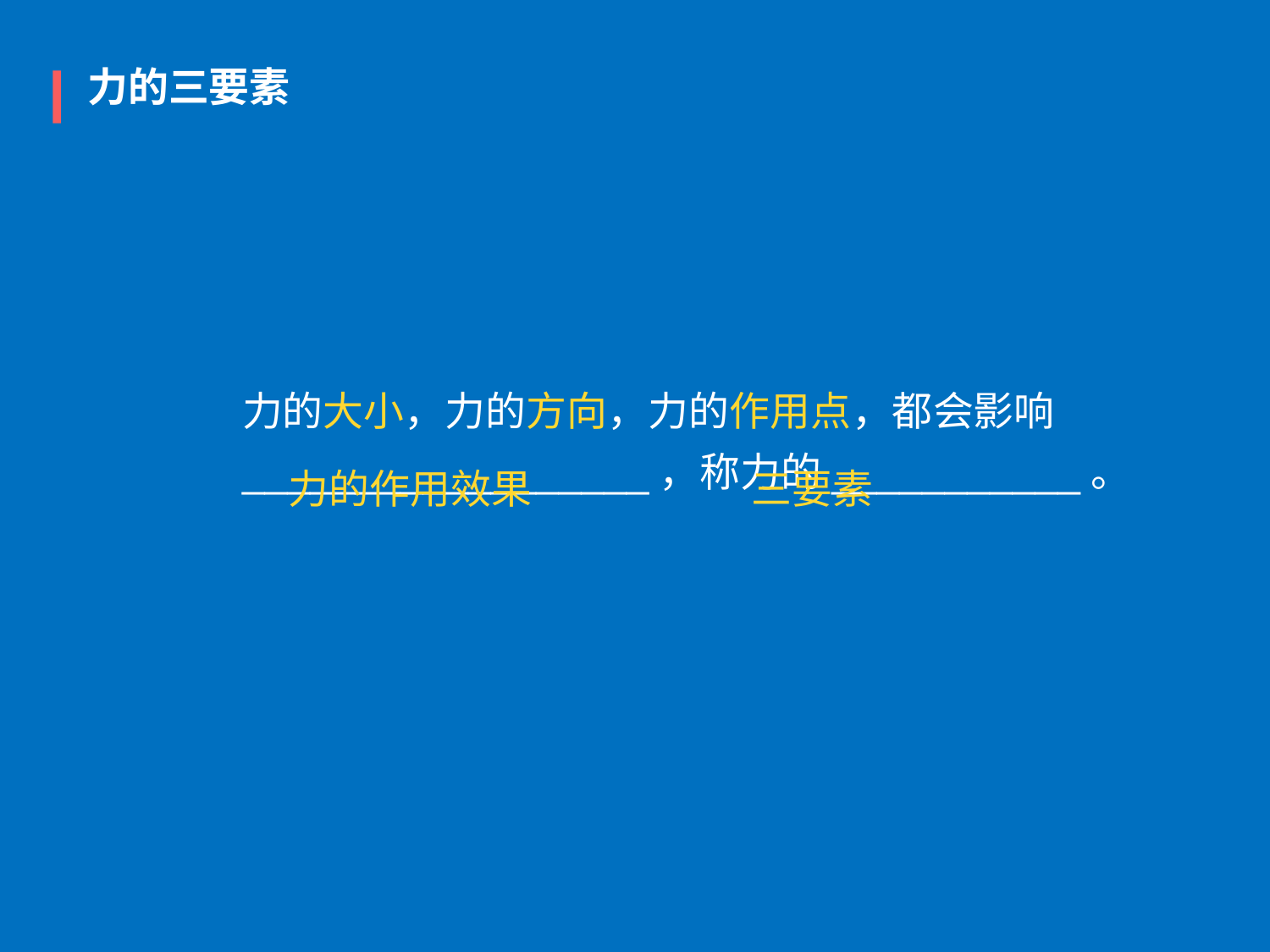

力的三要素

力的大小，力的方向，力的作用点，都会影响__________________，称力的___________。
力的作用效果
三要素